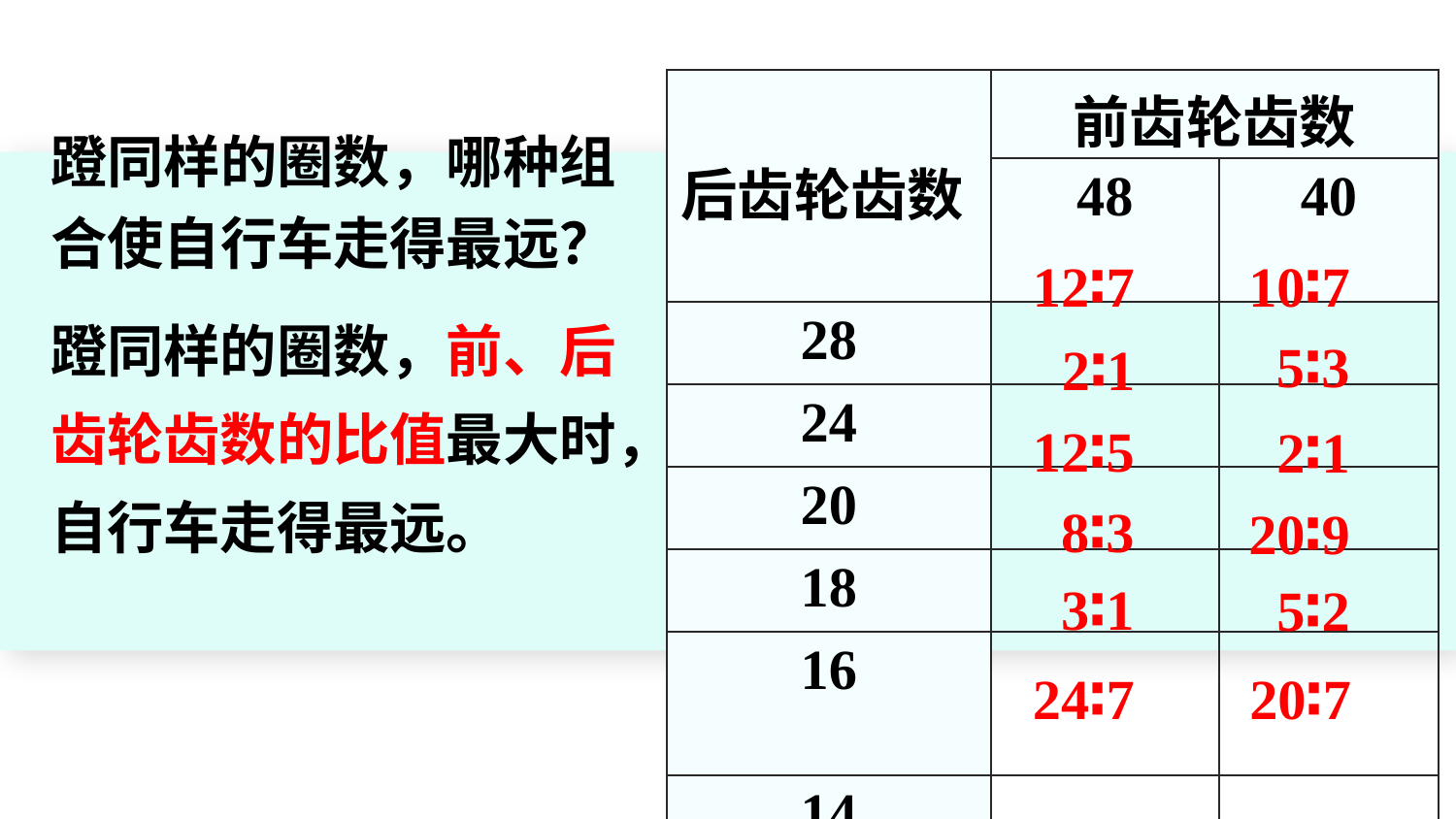

| 后齿轮齿数 | 前齿轮齿数 |  |
| --- | --- | --- |
|  | 48 | 40 |
| 28 |  |  |
| 24 |  |  |
| 20 |  |  |
| 18 |  |  |
| 16 |  |  |
| 14 |  |  |
蹬同样的圈数，哪种组合使自行车走得最远？
12∶7
10∶7
蹬同样的圈数，前、后齿轮齿数的比值最大时，自行车走得最远。
5∶3
2∶1
12∶5
2∶1
8∶3
20∶9
3∶1
5∶2
20∶7
24∶7